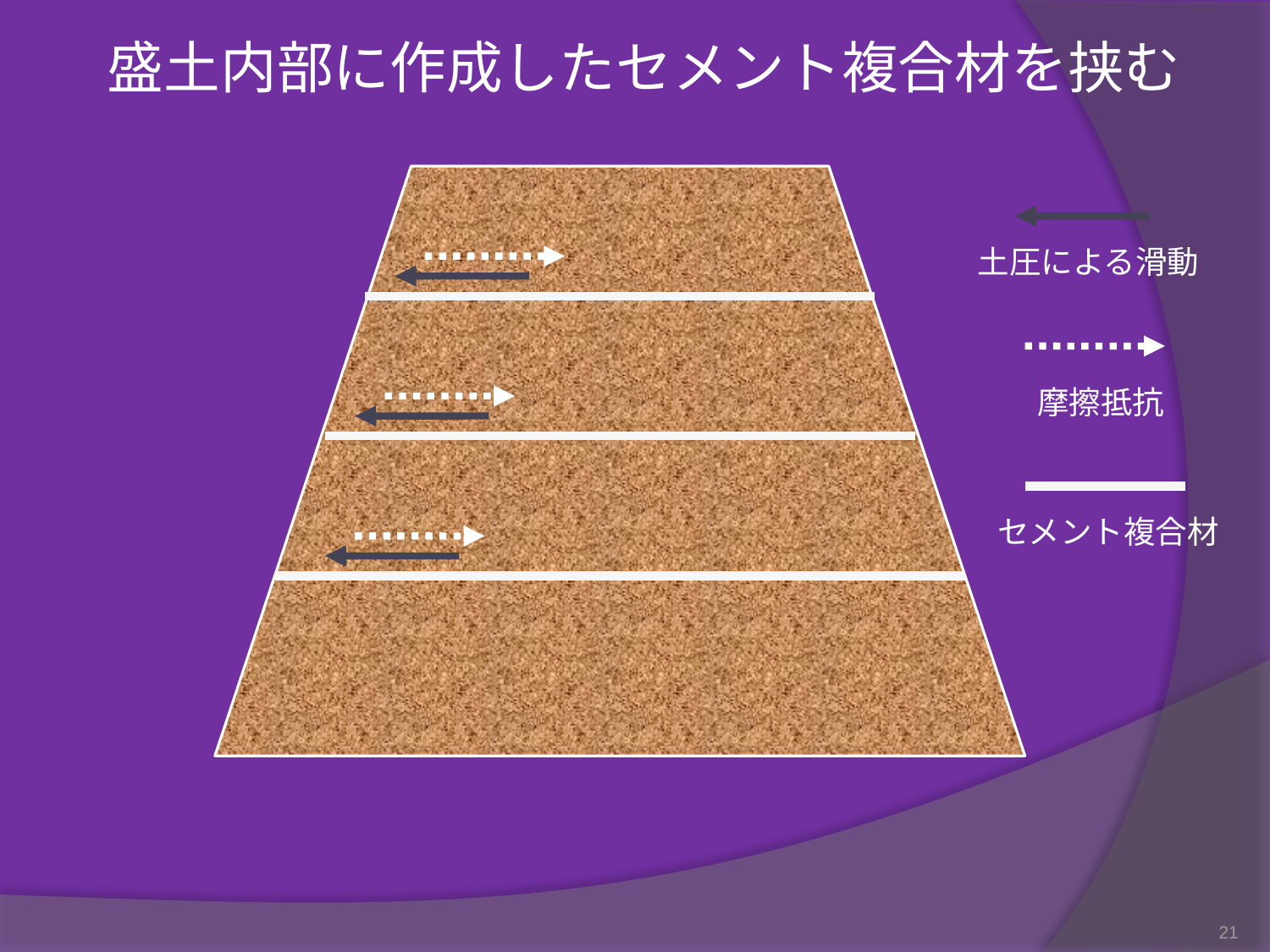

盛土内部に作成したセメント複合材を挟む

土圧による滑動

摩擦抵抗

セメント複合材

21